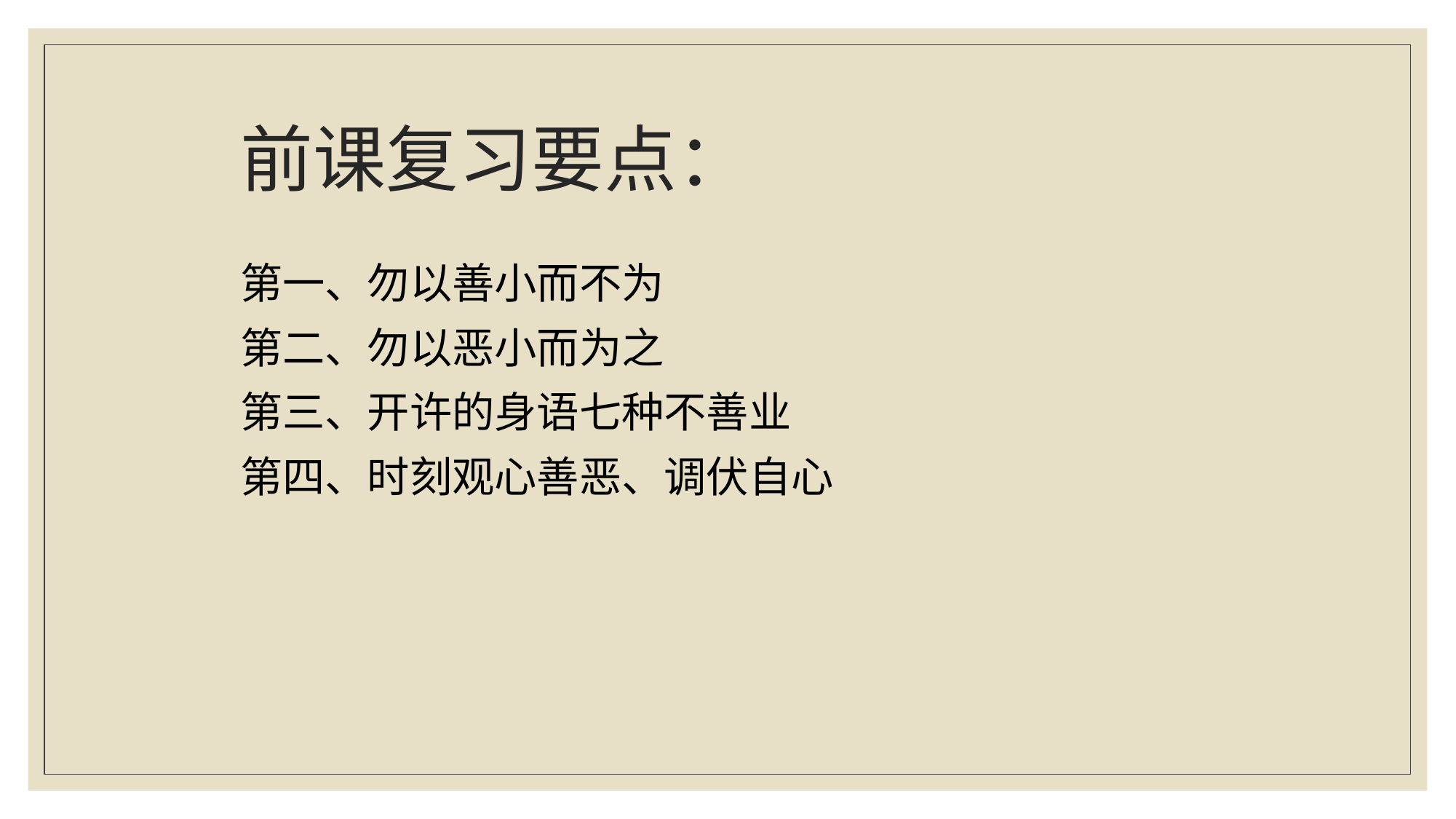

# 前课复习要点：
第一、勿以善小而不为
第二、勿以恶小而为之
第三、开许的身语七种不善业
第四、时刻观心善恶、调伏自心